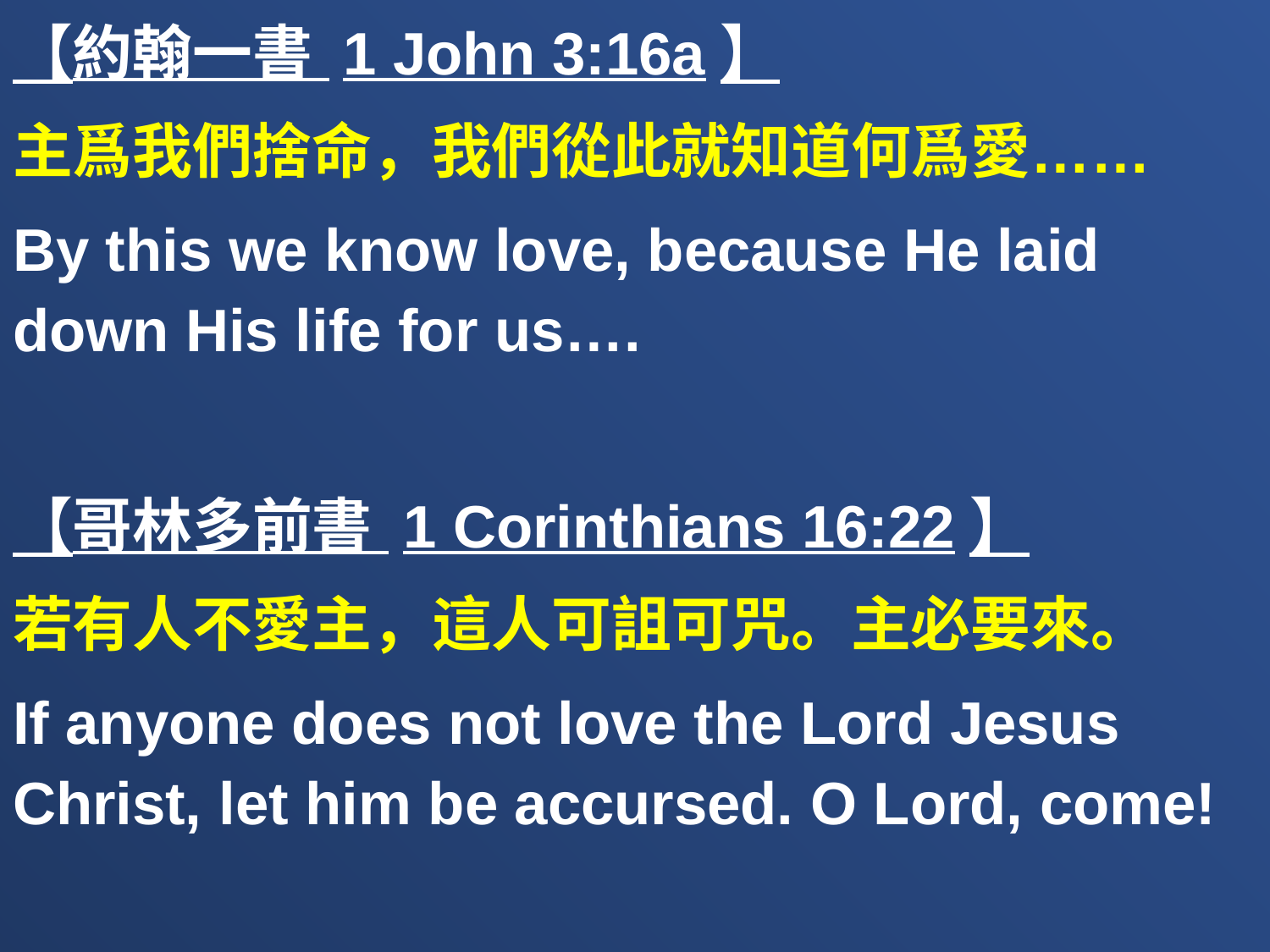

【約翰一書 1 John 3:16a】
主爲我們捨命，我們從此就知道何爲愛……
By this we know love, because He laid down His life for us….

【哥林多前書 1 Corinthians 16:22】
若有人不愛主，這人可詛可咒。主必要來。
If anyone does not love the Lord Jesus Christ, let him be accursed. O Lord, come!